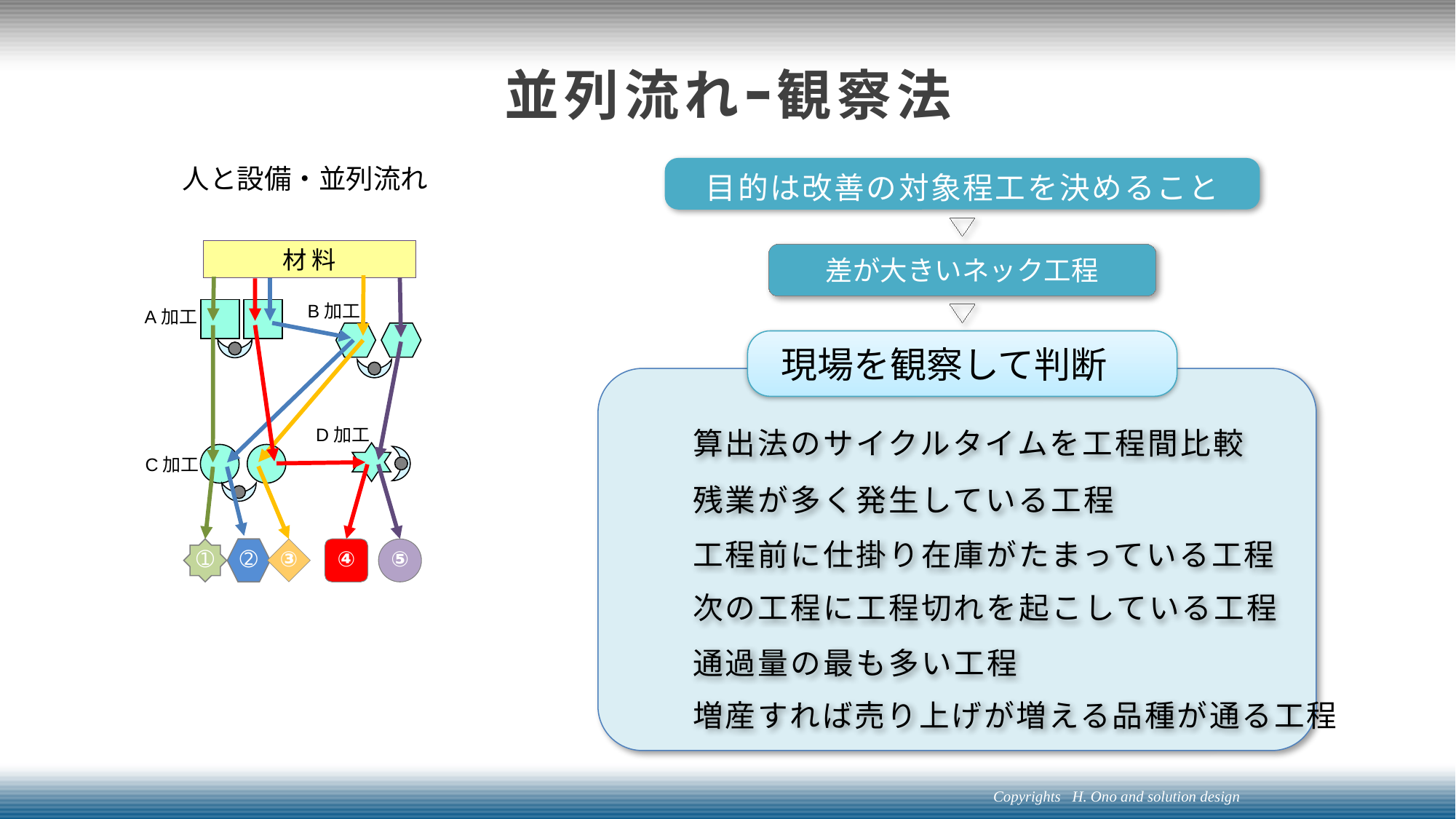

# 並列流れｰ観察法
人と設備・並列流れ
目的は改善の対象程工を決めること

差が大きいネック工程
材 料
B加工

A加工
D加工

C加工

現場を観察して判断

算出法のサイクルタイムを工程間比較

残業が多く発生している工程
工程前に仕掛り在庫がたまっている工程

➀
➁
③
④
⑤
次の工程に工程切れを起こしている工程

通過量の最も多い工程

増産すれば売り上げが増える品種が通る工程